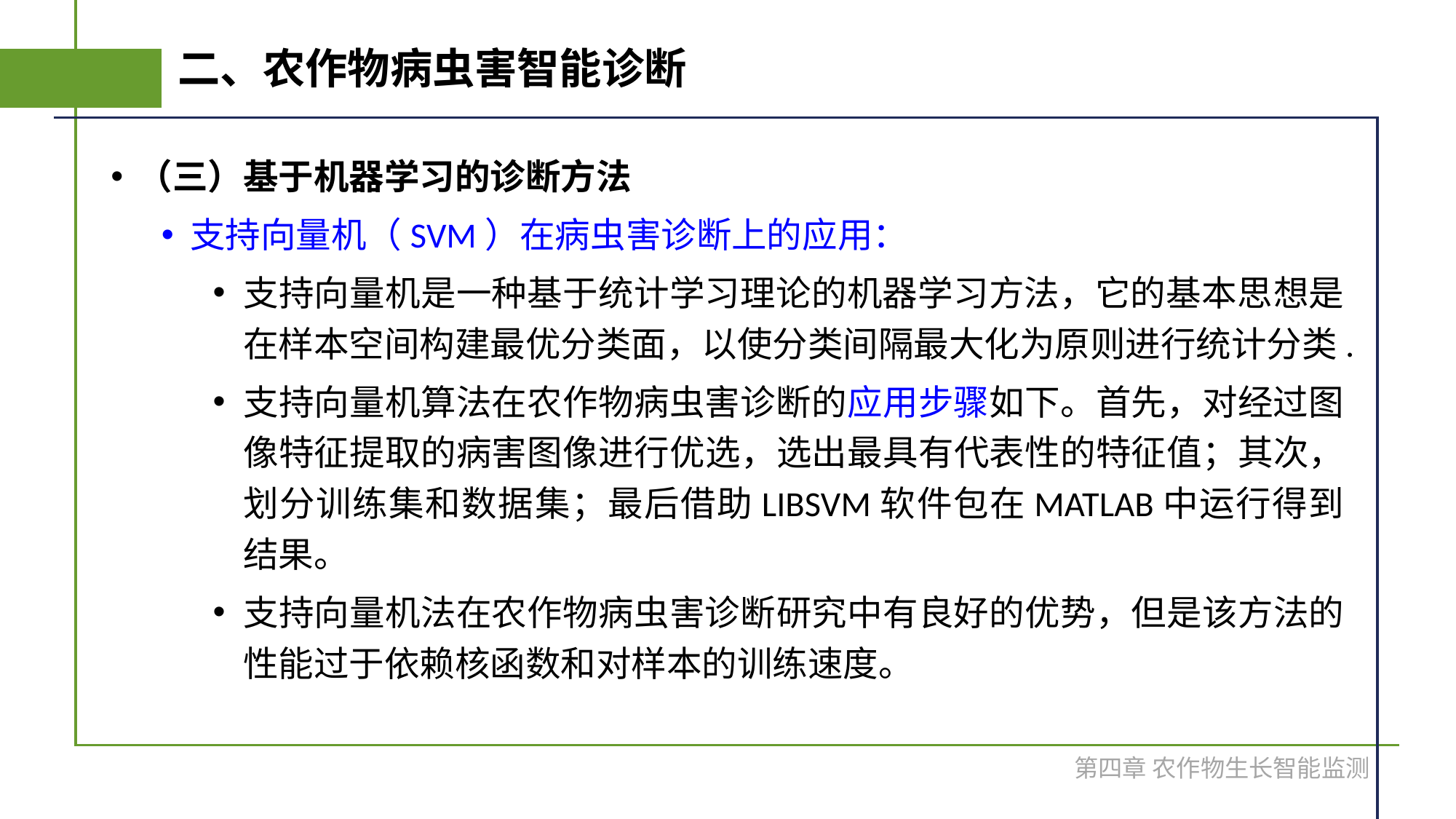

# 二、农作物病虫害智能诊断
（三）基于机器学习的诊断方法
支持向量机（SVM）在病虫害诊断上的应用：
支持向量机是一种基于统计学习理论的机器学习方法，它的基本思想是在样本空间构建最优分类面，以使分类间隔最大化为原则进行统计分类.
支持向量机算法在农作物病虫害诊断的应用步骤如下。首先，对经过图像特征提取的病害图像进行优选，选出最具有代表性的特征值；其次，划分训练集和数据集；最后借助LIBSVM软件包在MATLAB中运行得到结果。
支持向量机法在农作物病虫害诊断研究中有良好的优势，但是该方法的性能过于依赖核函数和对样本的训练速度。

第四章 农作物生长智能监测